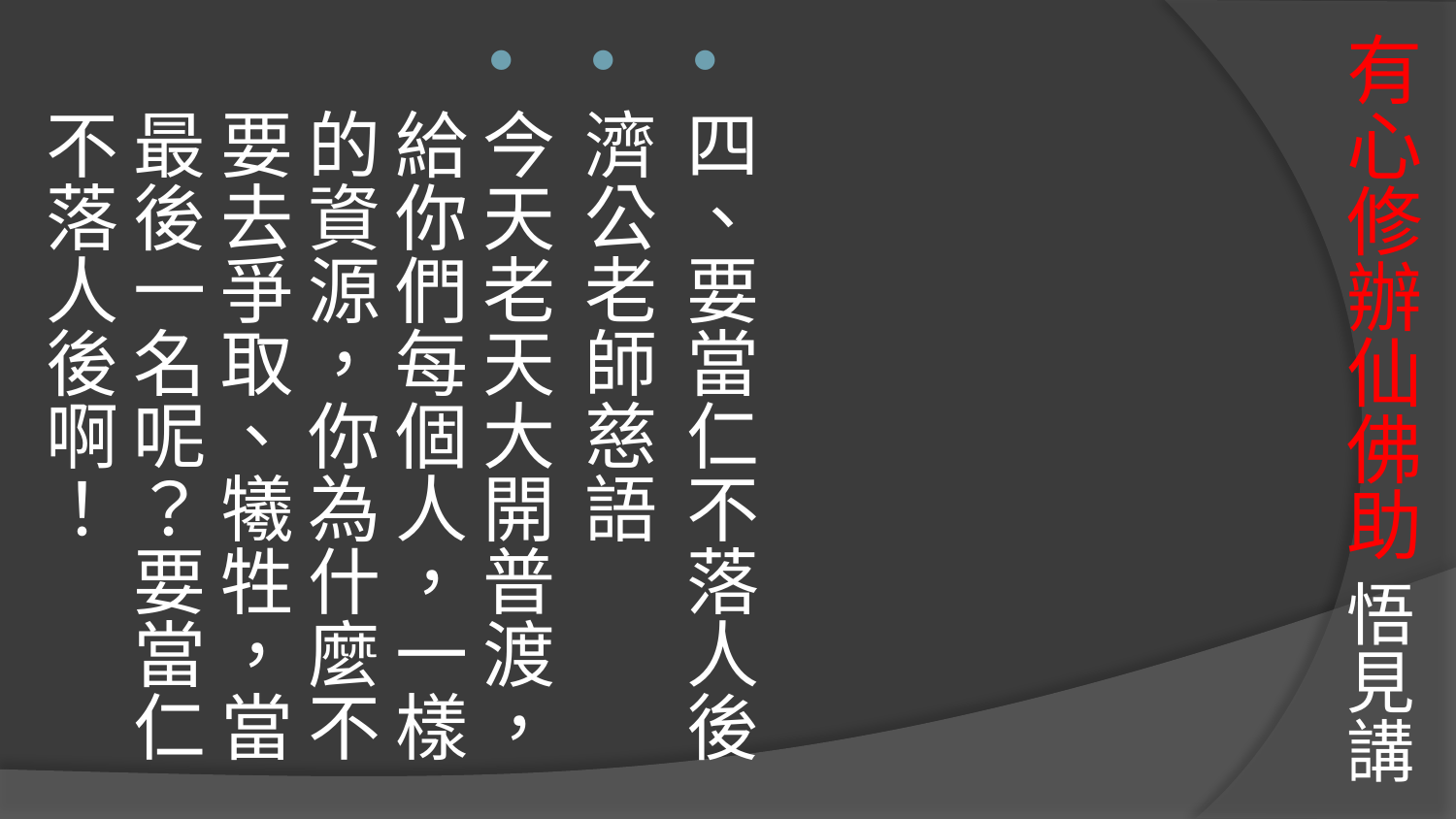

# 有心修辦仙佛助 悟見講
四、要當仁不落人後
濟公老師慈語
今天老天大開普渡，給你們每個人，一樣的資源，你為什麼不要去爭取、犧牲，當最後一名呢？要當仁不落人後啊！